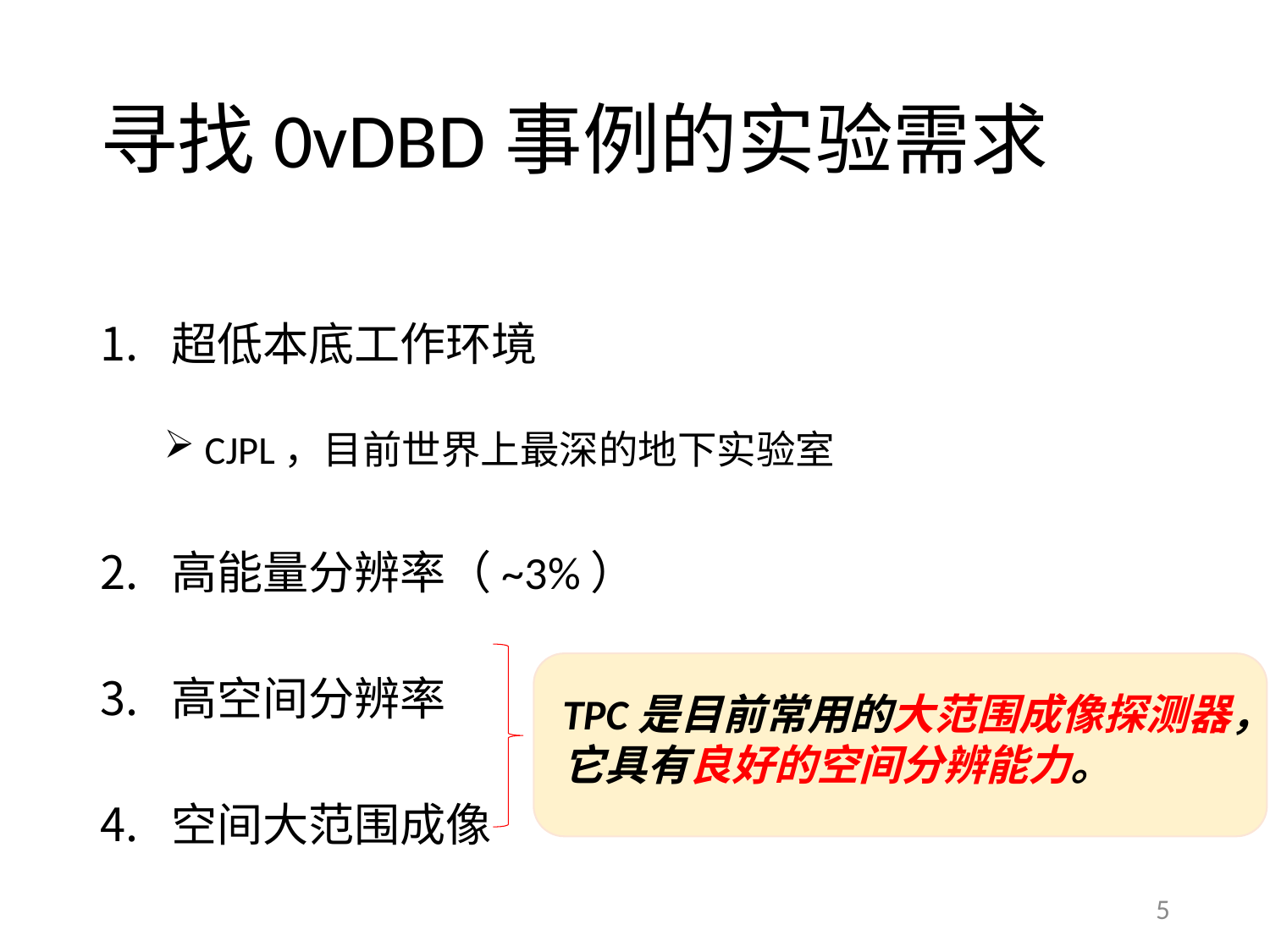

# 寻找0vDBD事例的实验需求
超低本底工作环境
 CJPL，目前世界上最深的地下实验室
高能量分辨率（~3%）
高空间分辨率
空间大范围成像

TPC是目前常用的大范围成像探测器，它具有良好的空间分辨能力。
5